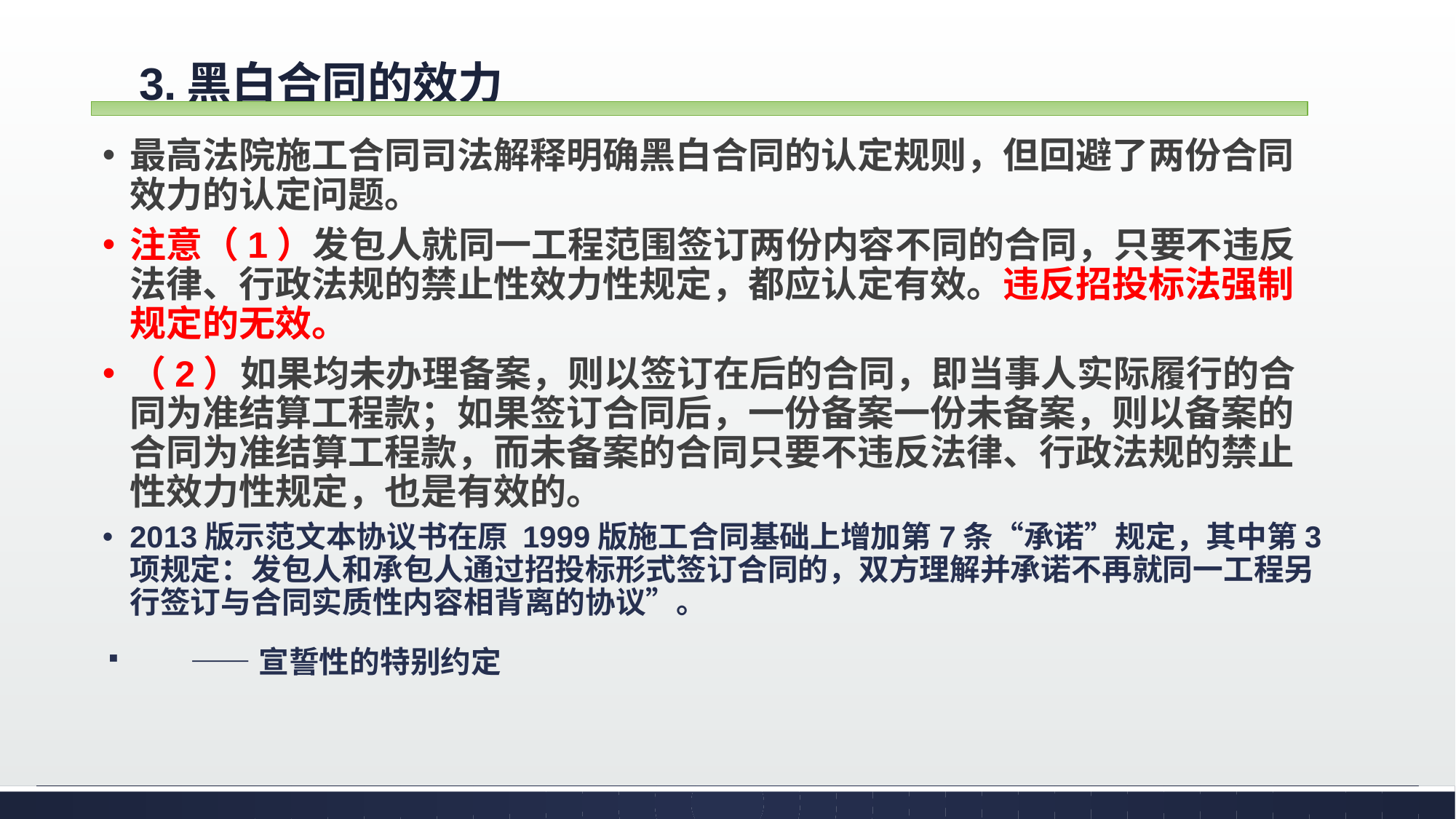

# 3.黑白合同的效力

最高法院施工合同司法解释明确黑白合同的认定规则，但回避了两份合同效力的认定问题。
注意（1）发包人就同一工程范围签订两份内容不同的合同，只要不违反法律、行政法规的禁止性效力性规定，都应认定有效。违反招投标法强制规定的无效。
（2）如果均未办理备案，则以签订在后的合同，即当事人实际履行的合同为准结算工程款；如果签订合同后，一份备案一份未备案，则以备案的合同为准结算工程款，而未备案的合同只要不违反法律、行政法规的禁止性效力性规定，也是有效的。
2013版示范文本协议书在原 1999版施工合同基础上增加第7条“承诺”规定，其中第3项规定：发包人和承包人通过招投标形式签订合同的，双方理解并承诺不再就同一工程另行签订与合同实质性内容相背离的协议”。
        ——宣誓性的特别约定